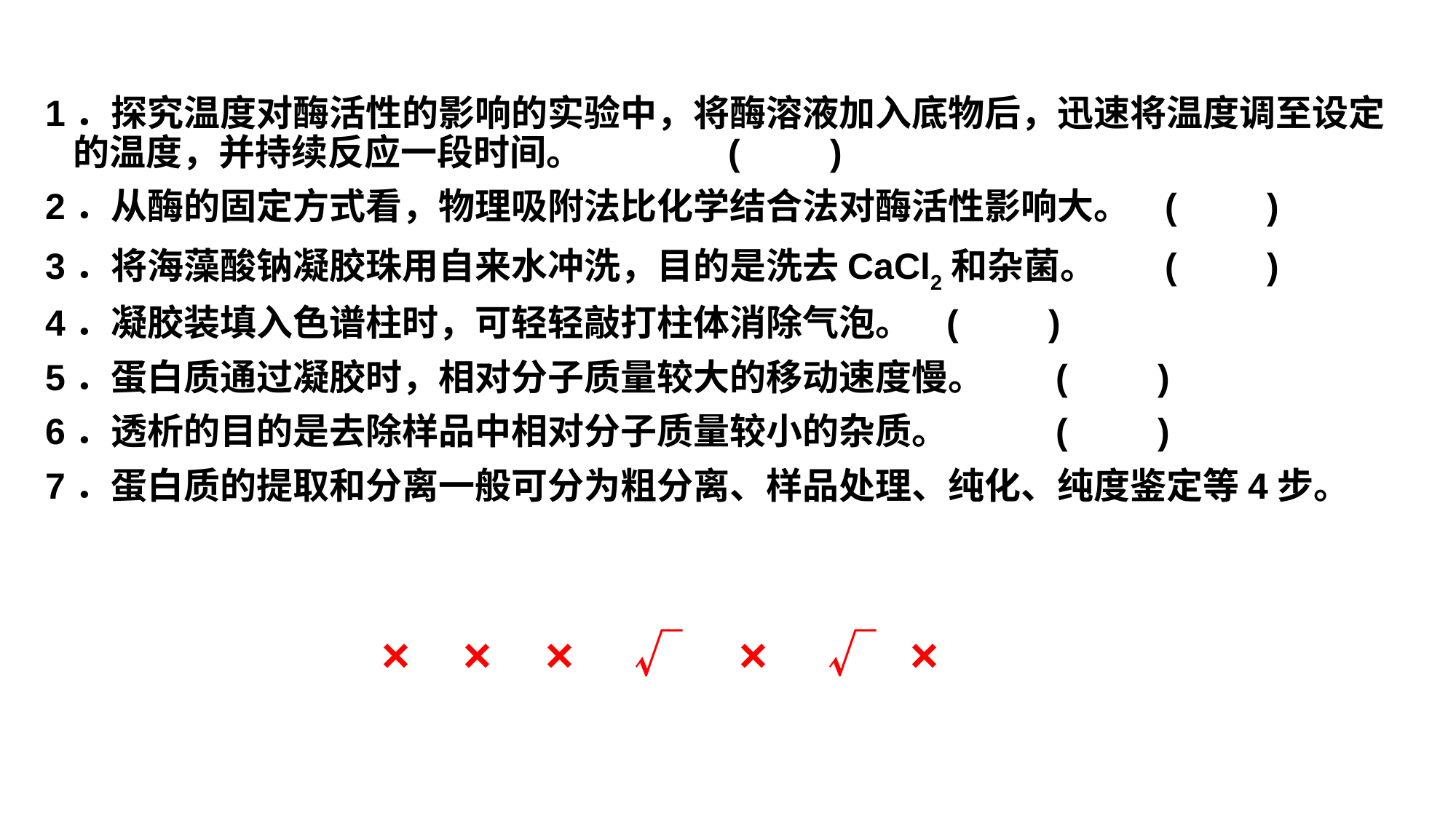

1．探究温度对酶活性的影响的实验中，将酶溶液加入底物后，迅速将温度调至设定的温度，并持续反应一段时间。		(　　)
2．从酶的固定方式看，物理吸附法比化学结合法对酶活性影响大。	(　　)
3．将海藻酸钠凝胶珠用自来水冲洗，目的是洗去CaCl2和杂菌。	(　　)
4．凝胶装填入色谱柱时，可轻轻敲打柱体消除气泡。	(　　)
5．蛋白质通过凝胶时，相对分子质量较大的移动速度慢。	(　　)
6．透析的目的是去除样品中相对分子质量较小的杂质。	(　　)
7．蛋白质的提取和分离一般可分为粗分离、样品处理、纯化、纯度鉴定等4步。
　×    ×    ×　√    ×　√  ×